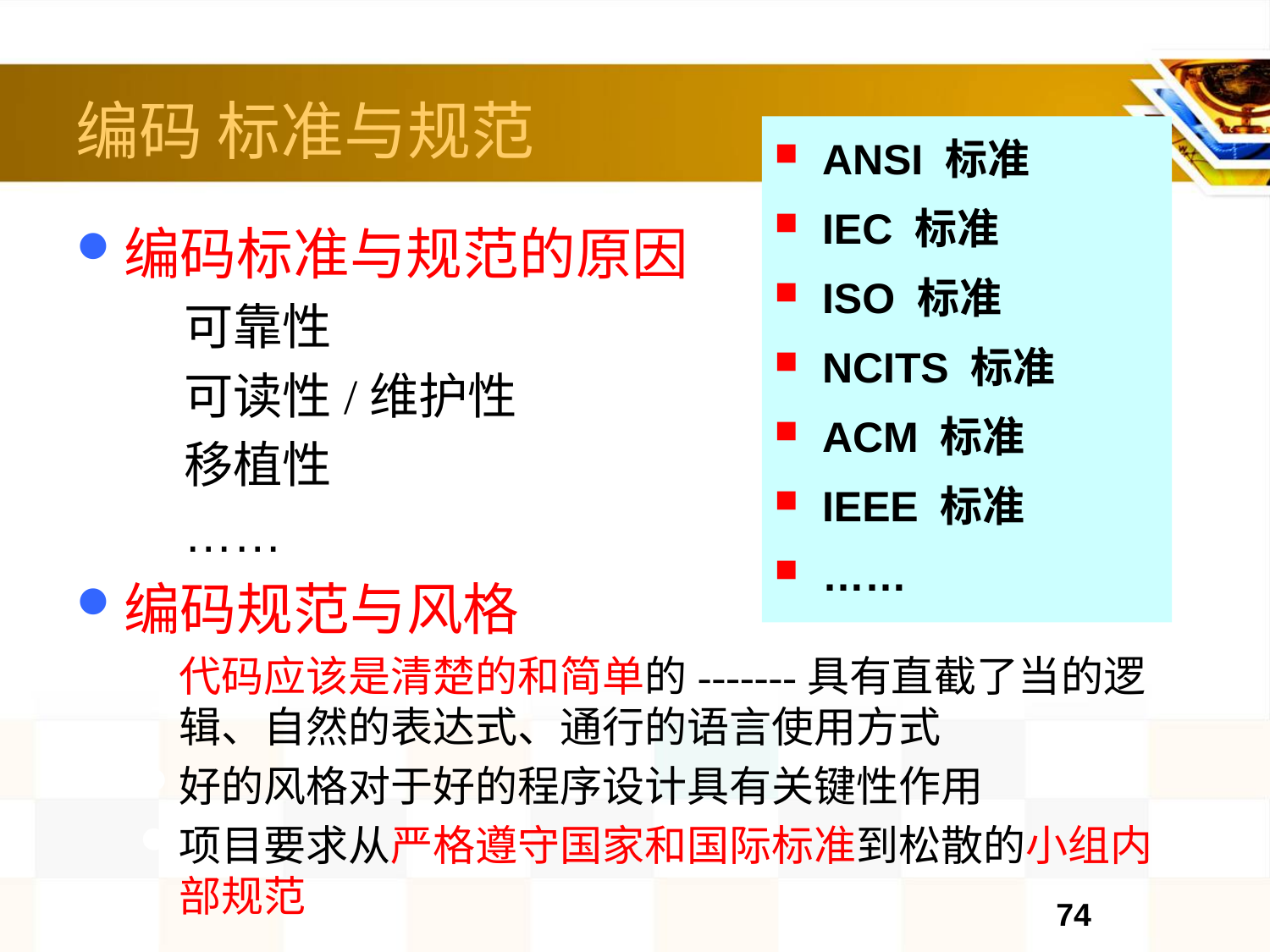

# 编码 标准与规范
ANSI 标准
IEC 标准
ISO 标准
NCITS 标准
ACM 标准
IEEE 标准
……
编码标准与规范的原因
可靠性
可读性/维护性
移植性
……
编码规范与风格
代码应该是清楚的和简单的-------具有直截了当的逻辑、自然的表达式、通行的语言使用方式
好的风格对于好的程序设计具有关键性作用
项目要求从严格遵守国家和国际标准到松散的小组内部规范